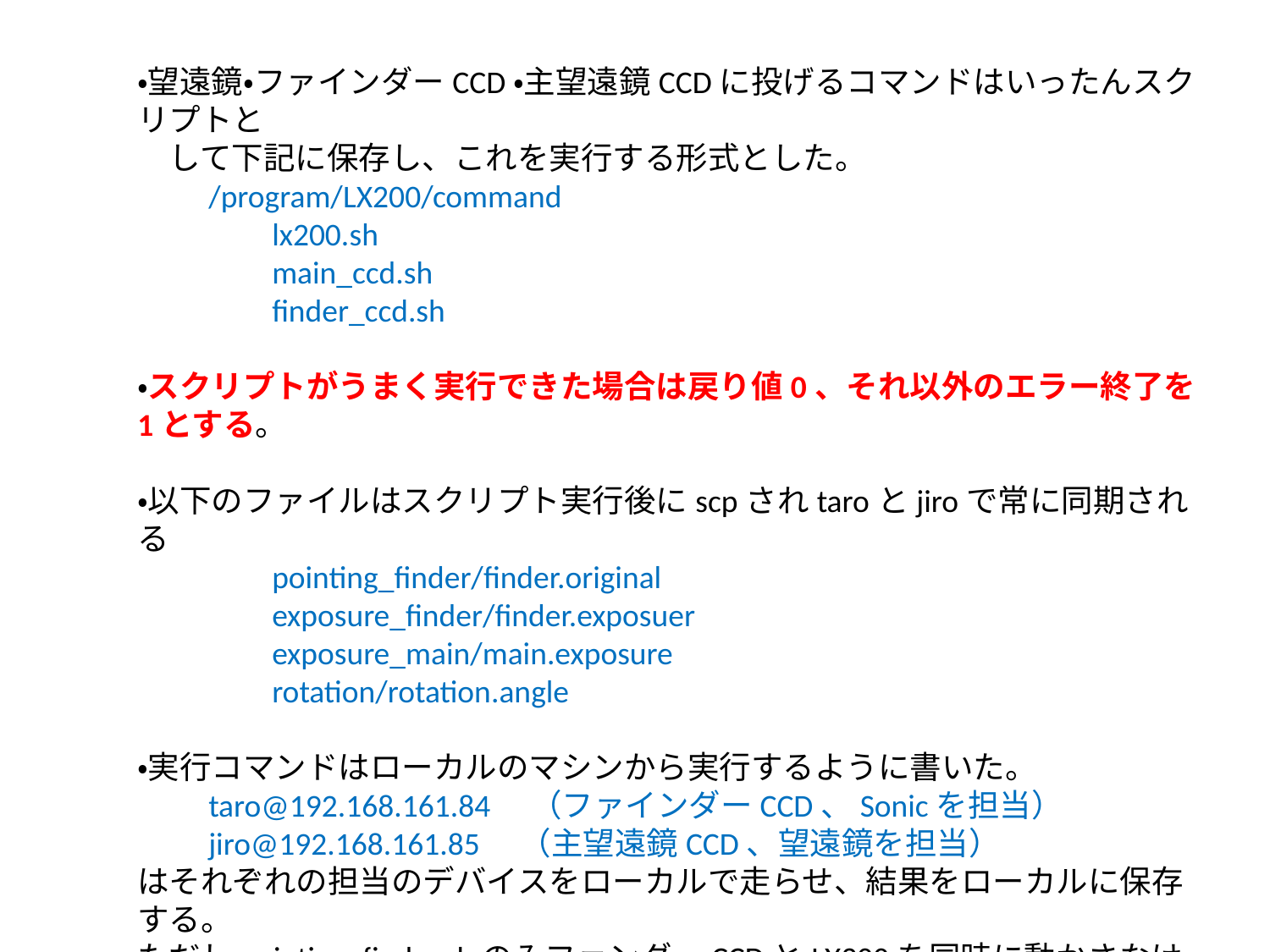

・望遠鏡・ファインダーCCD・主望遠鏡CCDに投げるコマンドはいったんスクリプトと
　して下記に保存し、これを実行する形式とした。
　　/program/LX200/command
　　　　lx200.sh
　　　　main_ccd.sh
　　　　finder_ccd.sh

・スクリプトがうまく実行できた場合は戻り値0、それ以外のエラー終了を1とする。

・以下のファイルはスクリプト実行後にscpされtaroとjiroで常に同期される
　　　　pointing_finder/finder.original
　　　　exposure_finder/finder.exposuer
　　　　exposure_main/main.exposure
　　　　rotation/rotation.angle

・実行コマンドはローカルのマシンから実行するように書いた。
　　taro@192.168.161.84　（ファインダーCCD、Sonicを担当）
　　jiro@192.168.161.85　（主望遠鏡CCD、望遠鏡を担当）
はそれぞれの担当のデバイスをローカルで走らせ、結果をローカルに保存する。
ただしpointing_finder.shのみファンダーCCDとLX200を同時に動かさなければならないのでこの原則からは外れることになる。